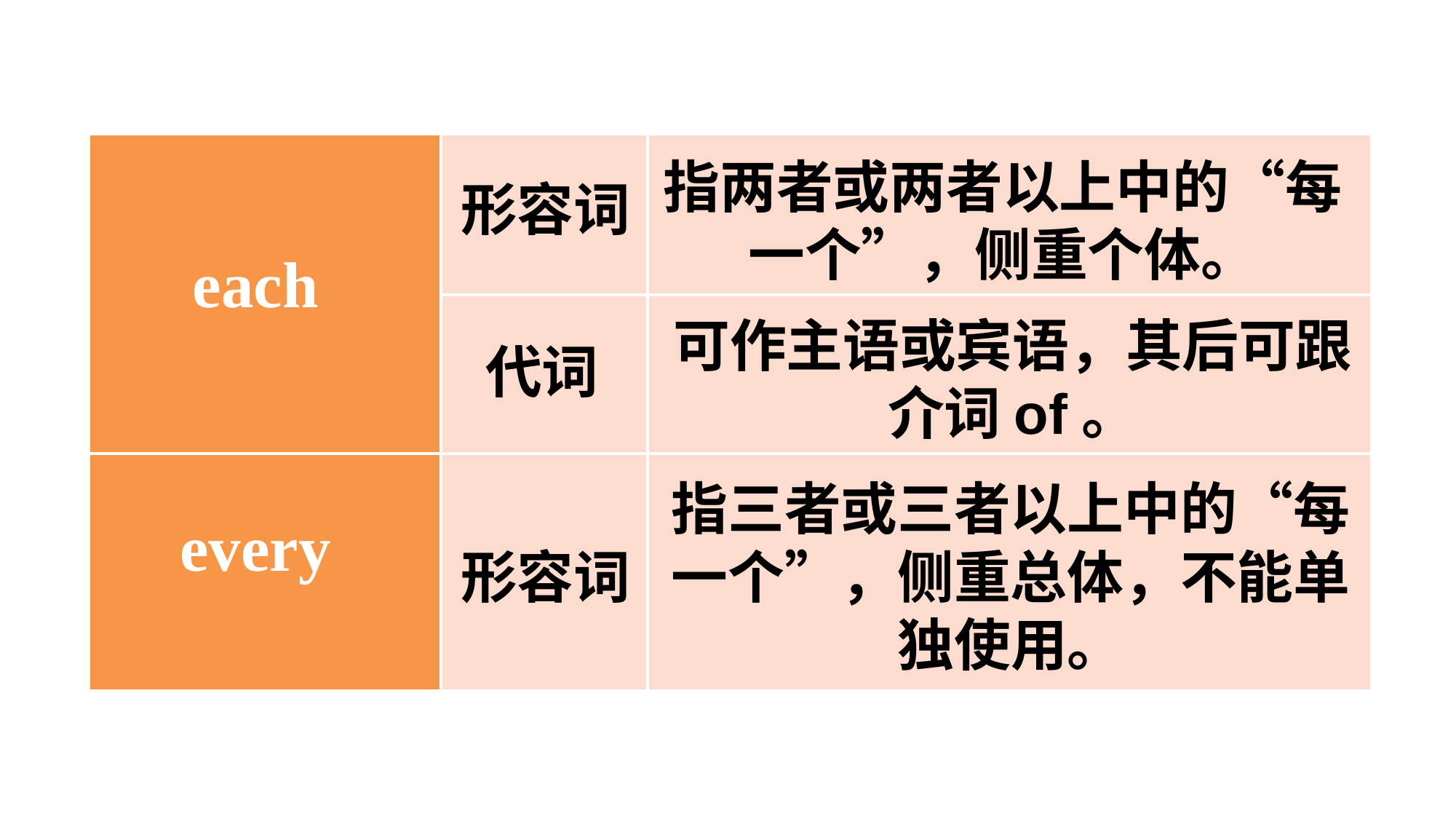

|  |  |  |
| --- | --- | --- |
|  |  |  |
|  |  |  |
指两者或两者以上中的“每一个”，侧重个体。
形容词
each
可作主语或宾语，其后可跟介词of。
代词
指三者或三者以上中的“每一个”，侧重总体，不能单独使用。
every
形容词